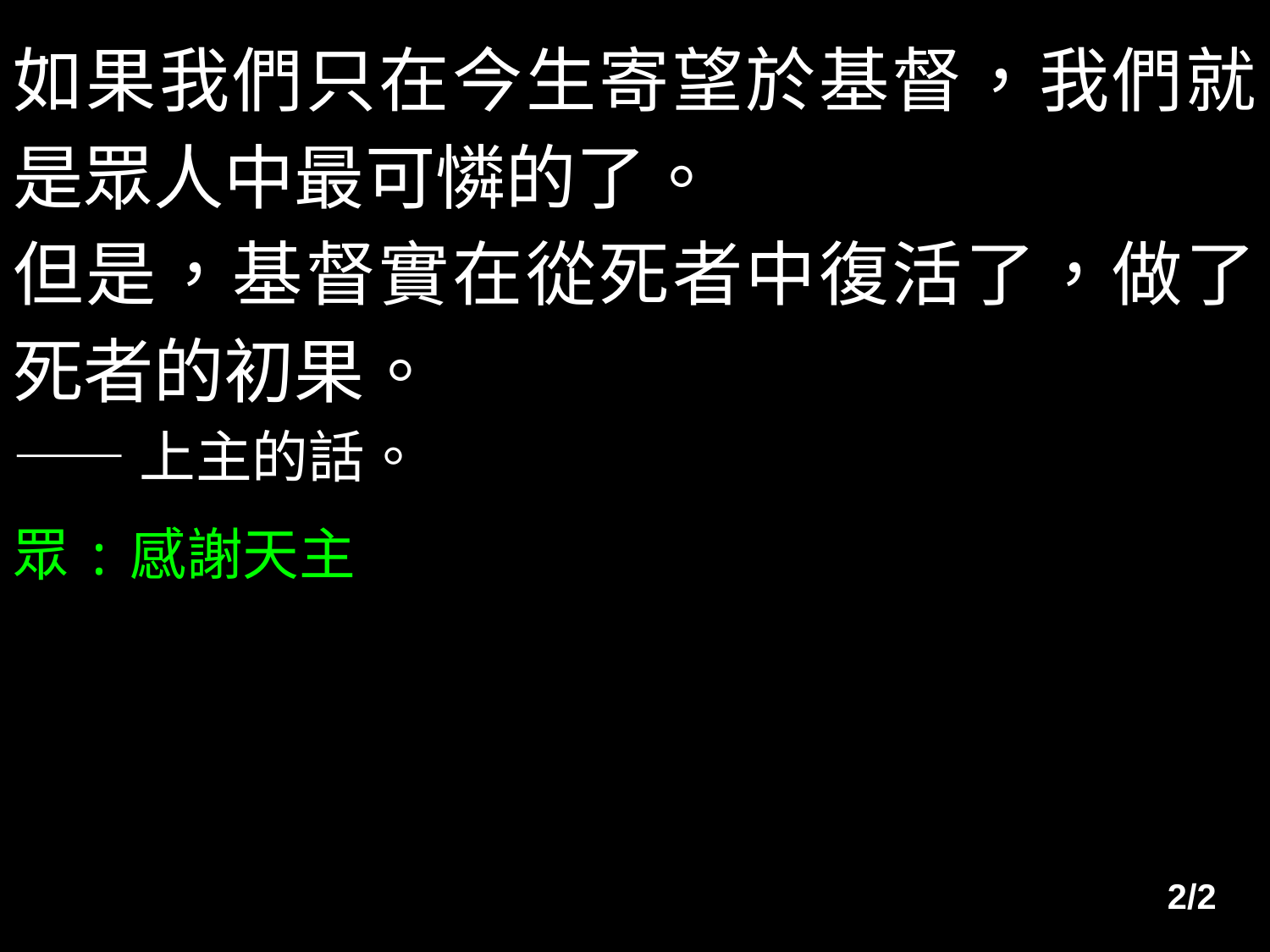

如果我們只在今生寄望於基督，我們就是眾人中最可憐的了。
但是，基督實在從死者中復活了，做了死者的初果。
——上主的話。
眾:感謝天主

2/2